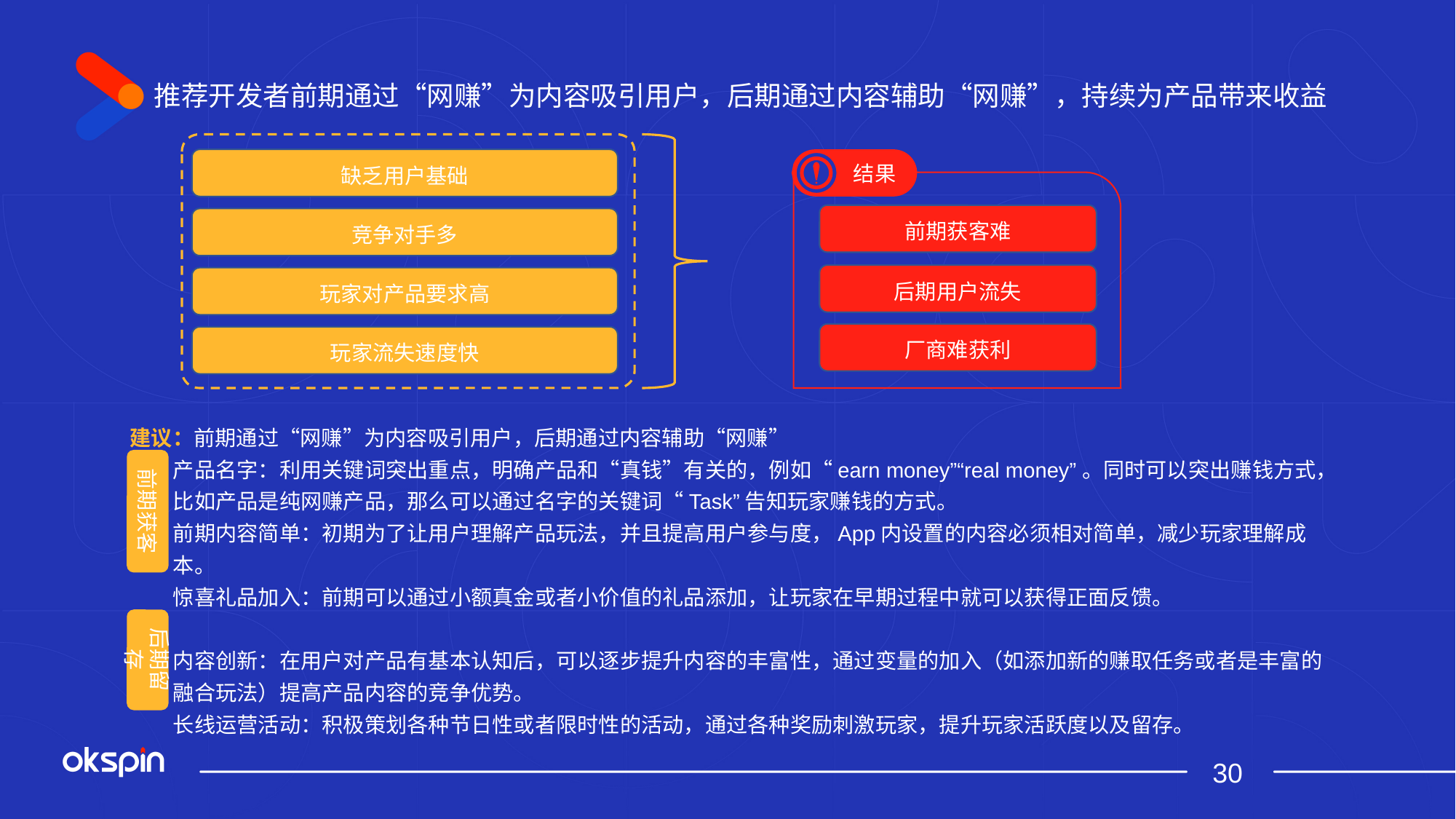

推荐开发者前期通过“网赚”为内容吸引用户，后期通过内容辅助“网赚”，持续为产品带来收益

结果
缺乏用户基础

前期获客难
竞争对手多
后期用户流失
玩家对产品要求高
厂商难获利
玩家流失速度快
建议：前期通过“网赚”为内容吸引用户，后期通过内容辅助“网赚”
产品名字：利用关键词突出重点，明确产品和“真钱”有关的，例如“earn money”“real money”。同时可以突出赚钱方式，比如产品是纯网赚产品，那么可以通过名字的关键词“Task”告知玩家赚钱的方式。
前期内容简单：初期为了让用户理解产品玩法，并且提高用户参与度，App内设置的内容必须相对简单，减少玩家理解成本。
惊喜礼品加入：前期可以通过小额真金或者小价值的礼品添加，让玩家在早期过程中就可以获得正面反馈。

内容创新：在用户对产品有基本认知后，可以逐步提升内容的丰富性，通过变量的加入（如添加新的赚取任务或者是丰富的融合玩法）提高产品内容的竞争优势。
长线运营活动：积极策划各种节日性或者限时性的活动，通过各种奖励刺激玩家，提升玩家活跃度以及留存。
前期获客
后期留存
30